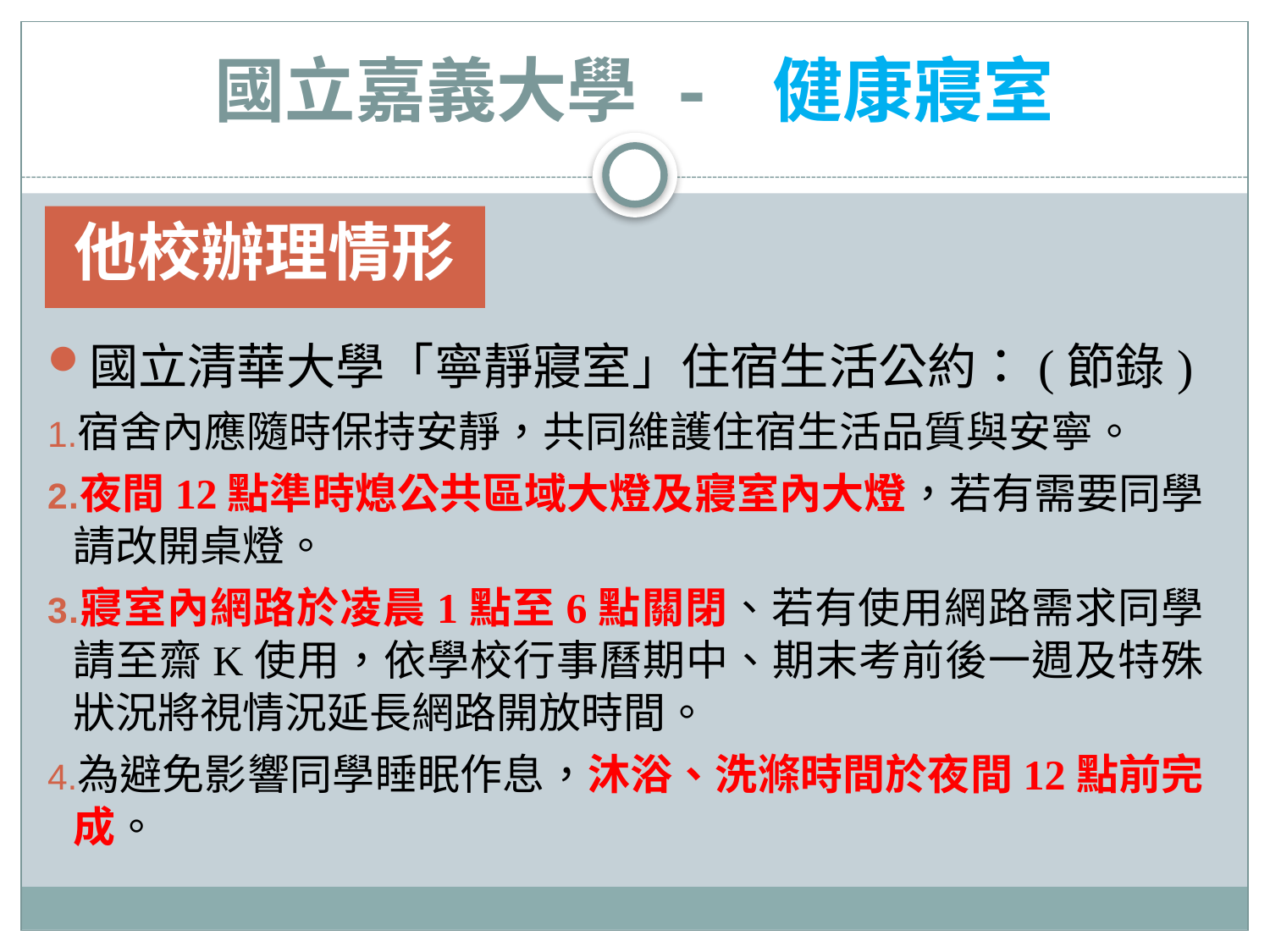

# 國立嘉義大學 - 健康寢室
他校辦理情形
國立清華大學「寧靜寢室」住宿生活公約：(節錄)
宿舍內應隨時保持安靜，共同維護住宿生活品質與安寧。
夜間12點準時熄公共區域大燈及寢室內大燈，若有需要同學請改開桌燈。
寢室內網路於凌晨1點至6點關閉、若有使用網路需求同學請至齋K使用，依學校行事曆期中、期末考前後一週及特殊狀況將視情況延長網路開放時間。
為避免影響同學睡眠作息，沐浴、洗滌時間於夜間12點前完成。